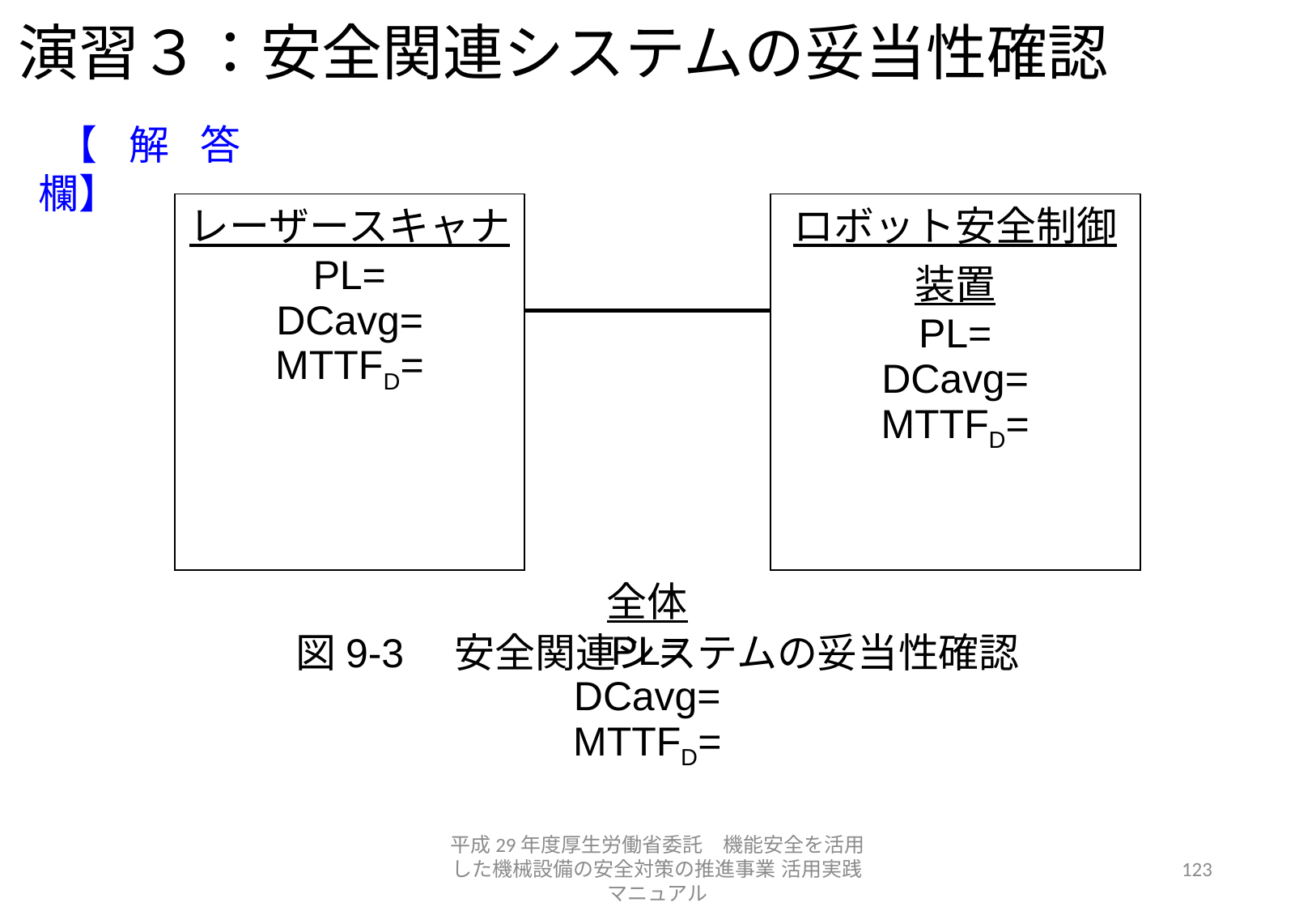

演習３：安全関連システムの妥当性確認
【解答欄】
| レーザースキャナ PL= DCavg= MTTFD= |  | ロボット安全制御装置 PL= DCavg= MTTFD= |
| --- | --- | --- |
|  |  |  |
|  | 全体 PL= DCavg= MTTFD= |  |
図9-3　安全関連システムの妥当性確認
平成29年度厚生労働省委託　機能安全を活用した機械設備の安全対策の推進事業 活用実践マニュアル
123